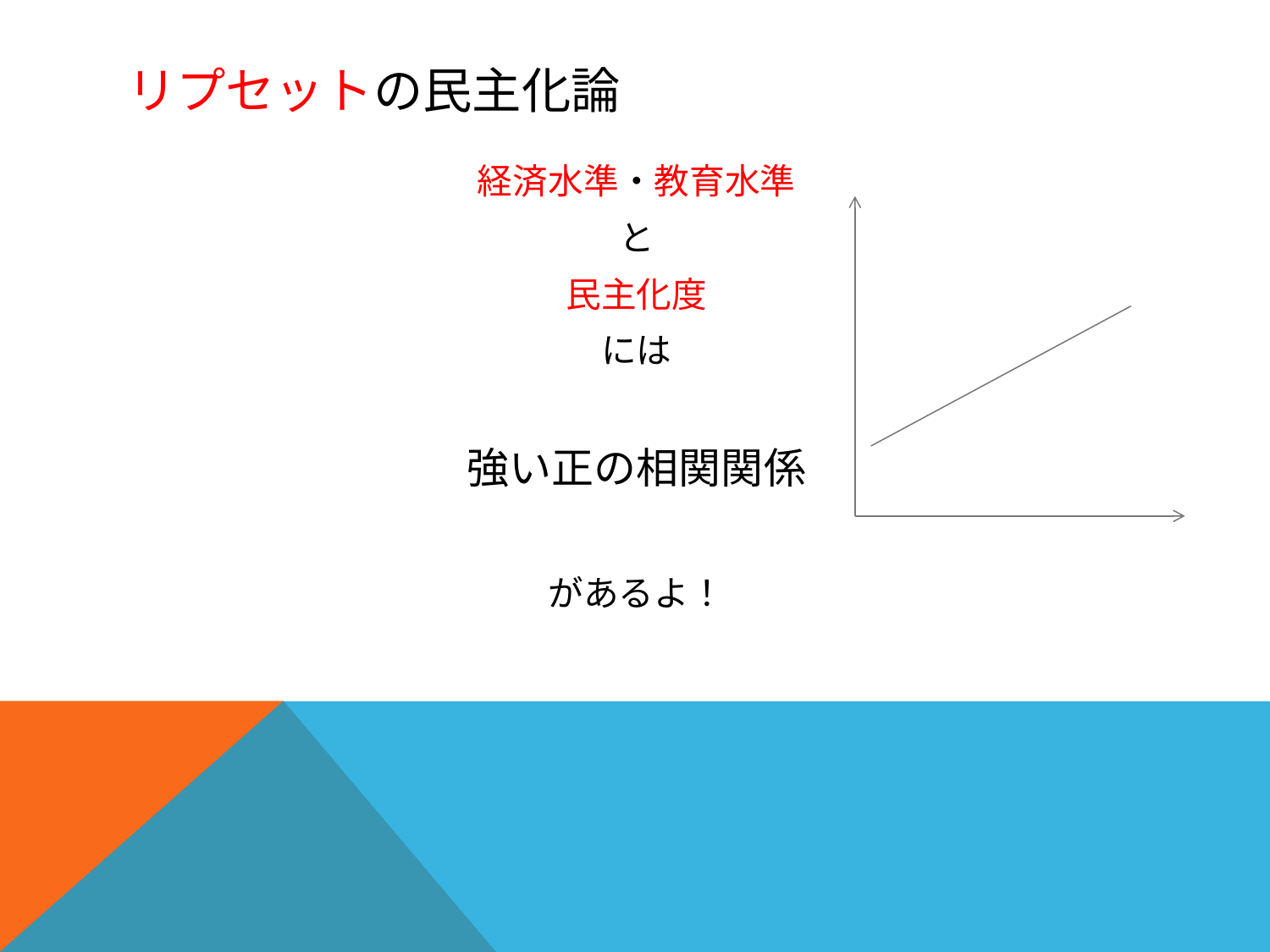

# リプセットの民主化論
経済水準・教育水準
と
民主化度
には

強い正の相関関係

があるよ！